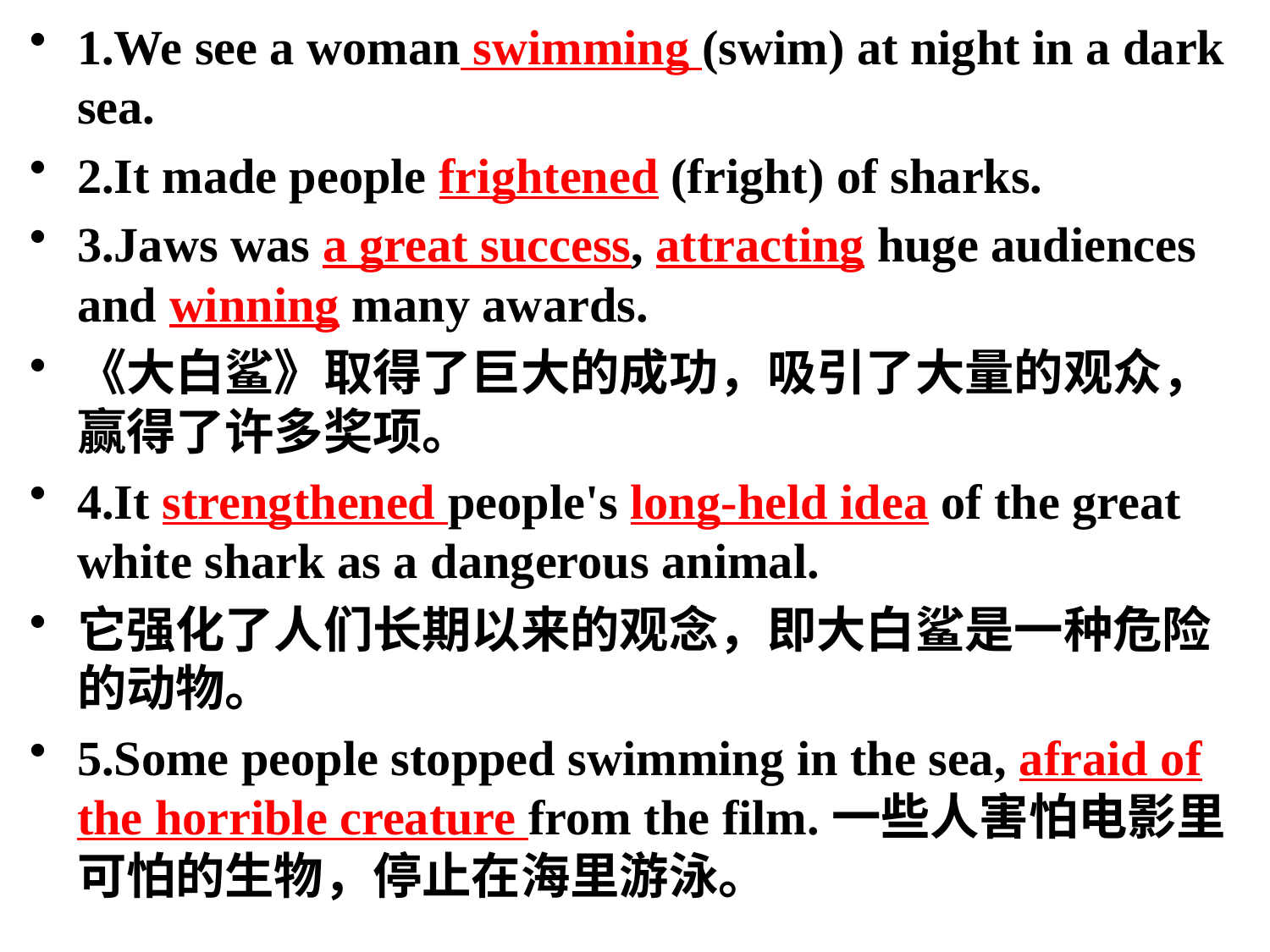

1.We see a woman swimming (swim) at night in a dark sea.
2.It made people frightened (fright) of sharks.
3.Jaws was a great success, attracting huge audiences and winning many awards.
《大白鲨》取得了巨大的成功，吸引了大量的观众，赢得了许多奖项。
4.It strengthened people's long-held idea of the great white shark as a dangerous animal.
它强化了人们长期以来的观念，即大白鲨是一种危险的动物。
5.Some people stopped swimming in the sea, afraid of the horrible creature from the film.一些人害怕电影里可怕的生物，停止在海里游泳。